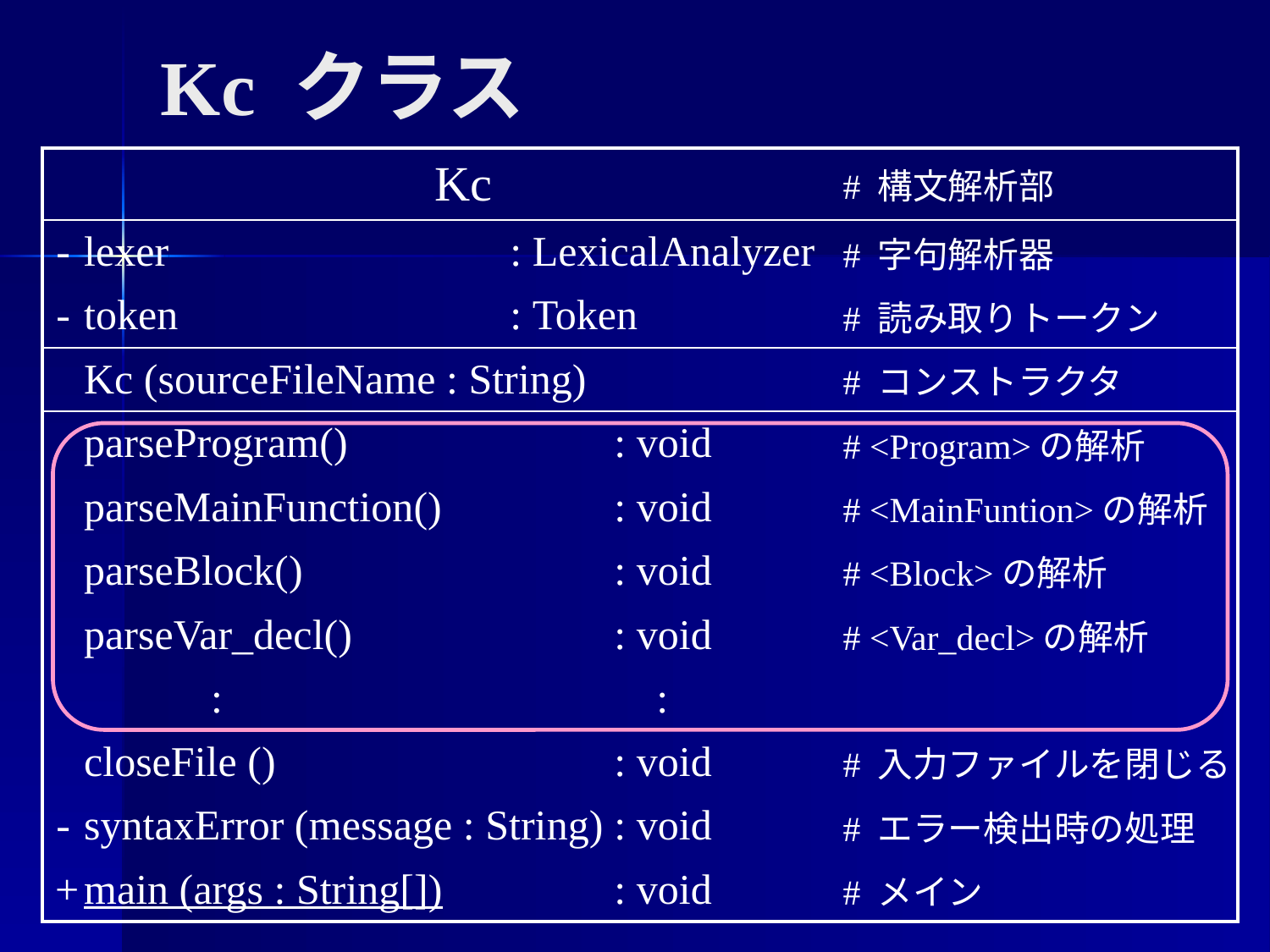

Kc クラス
|  | Kc |  |  | # 構文解析部 |
| --- | --- | --- | --- | --- |
| - | lexer | : LexicalAnalyzer |  | # 字句解析器 |
| - | token | : Token |  | # 読み取りトークン |
|  | Kc (sourceFileName : String) |  |  | # コンストラクタ |
|  | parseProgram() |  | : void | # <Program>の解析 |
|  | parseMainFunction() |  | : void | # <MainFuntion>の解析 |
|  | parseBlock() |  | : void | # <Block>の解析 |
|  | parseVar\_decl() |  | : void | # <Var\_decl>の解析 |
|  | : |  | : |  |
|  | closeFile () |  | : void | # 入力ファイルを閉じる |
| - | syntaxError (message : String) |  | : void | # エラー検出時の処理 |
| + | main (args : String[]) |  | : void | # メイン |